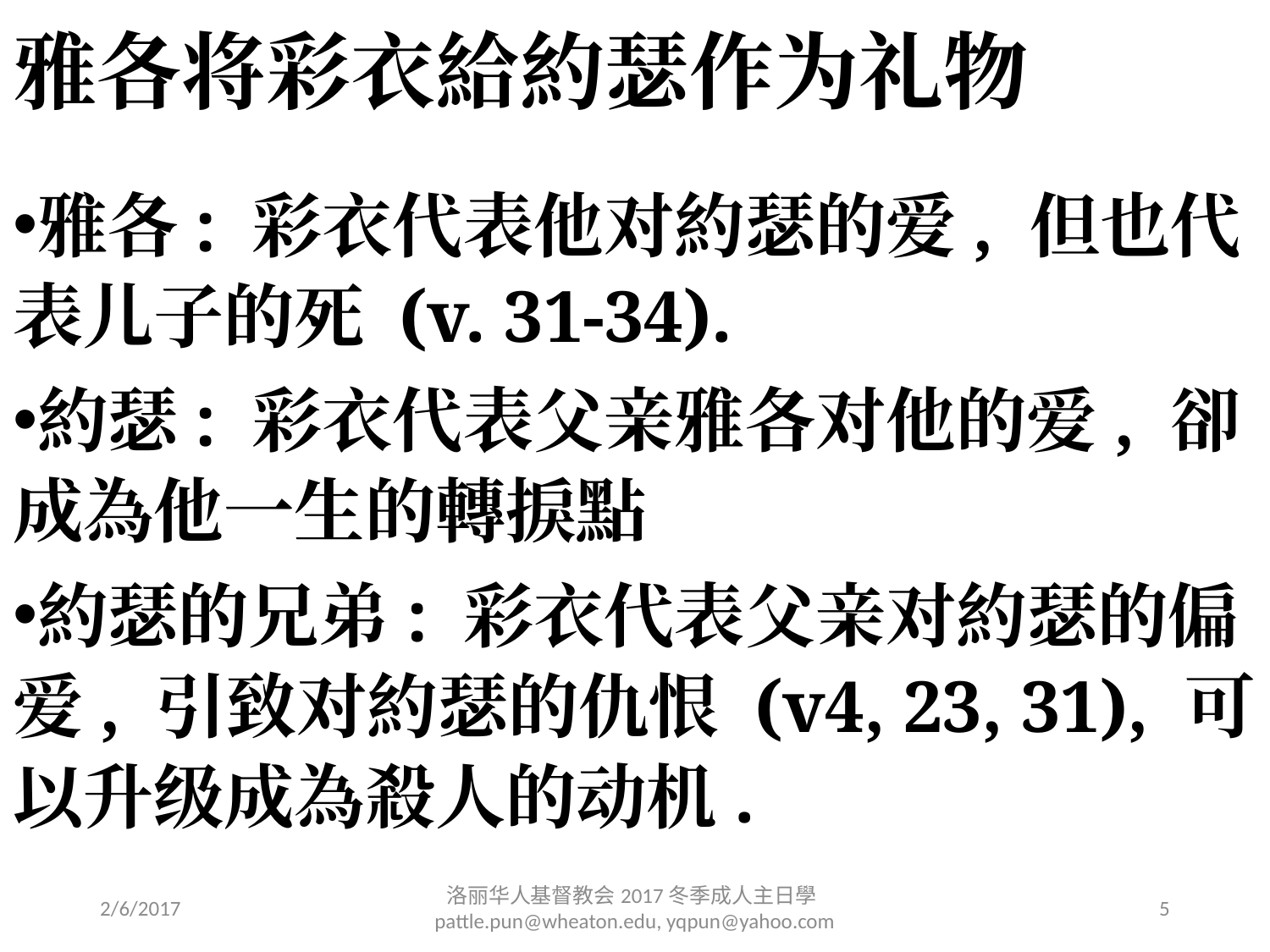

# 雅各将彩衣給約瑟作为礼物
雅各: 彩衣代表他对約瑟的爱, 但也代表儿子的死 (v. 31-34).
約瑟: 彩衣代表父亲雅各对他的爱, 卻成為他一生的轉捩點
約瑟的兄弟: 彩衣代表父亲对約瑟的偏爱, 引致对約瑟的仇恨 (v4, 23, 31), 可以升级成為殺人的动机.

2/6/2017
洛丽华⼈基督教会2017冬季成⼈主⽇學  pattle.pun@wheaton.edu, yqpun@yahoo.com
5